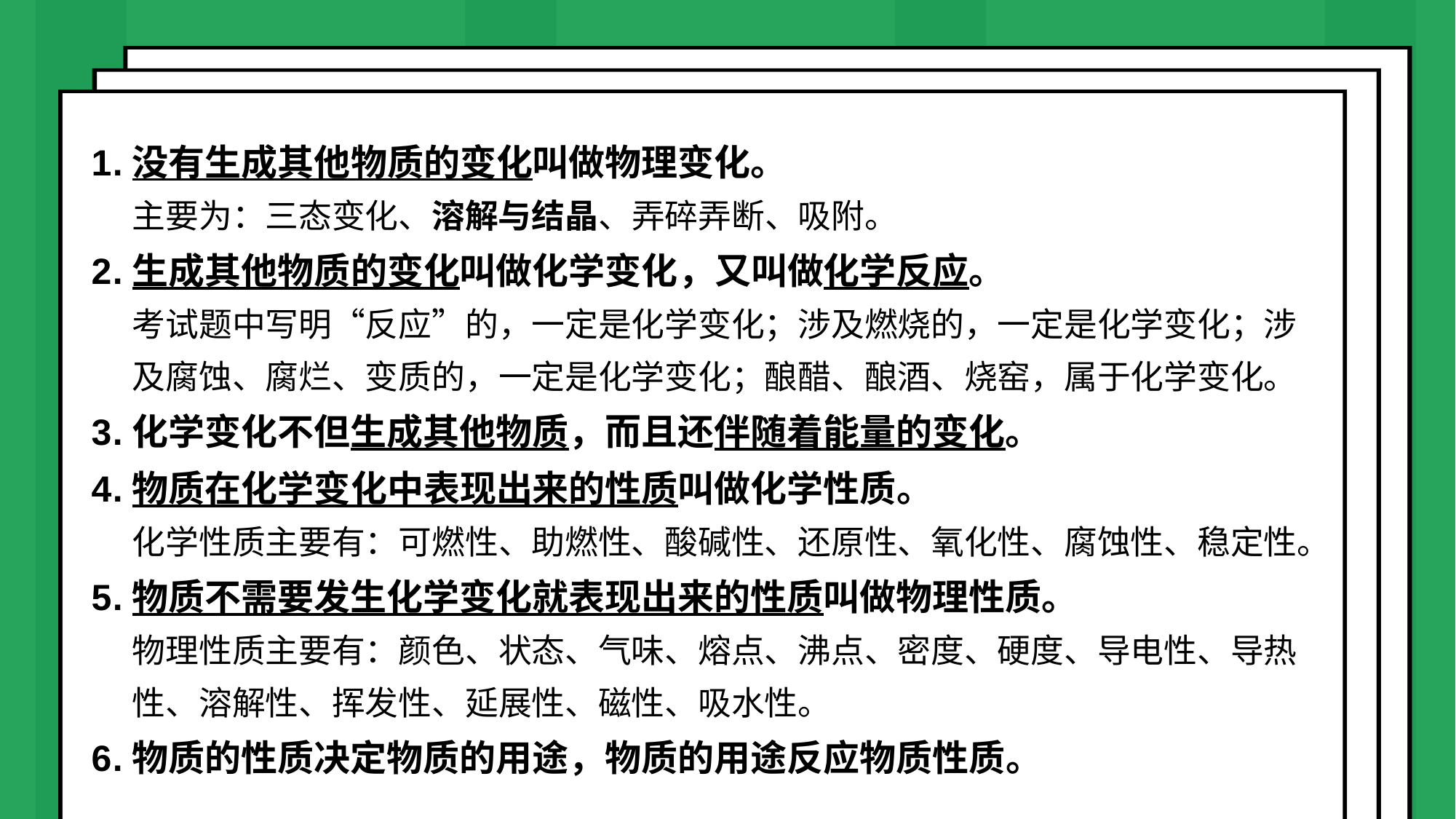

没有生成其他物质的变化叫做物理变化。
主要为：三态变化、溶解与结晶、弄碎弄断、吸附。
生成其他物质的变化叫做化学变化，又叫做化学反应。
考试题中写明“反应”的，一定是化学变化；涉及燃烧的，一定是化学变化；涉及腐蚀、腐烂、变质的，一定是化学变化；酿醋、酿酒、烧窑，属于化学变化。
化学变化不但生成其他物质，而且还伴随着能量的变化。
物质在化学变化中表现出来的性质叫做化学性质。
化学性质主要有：可燃性、助燃性、酸碱性、还原性、氧化性、腐蚀性、稳定性。
物质不需要发生化学变化就表现出来的性质叫做物理性质。
物理性质主要有：颜色、状态、气味、熔点、沸点、密度、硬度、导电性、导热性、溶解性、挥发性、延展性、磁性、吸水性。
物质的性质决定物质的用途，物质的用途反应物质性质。